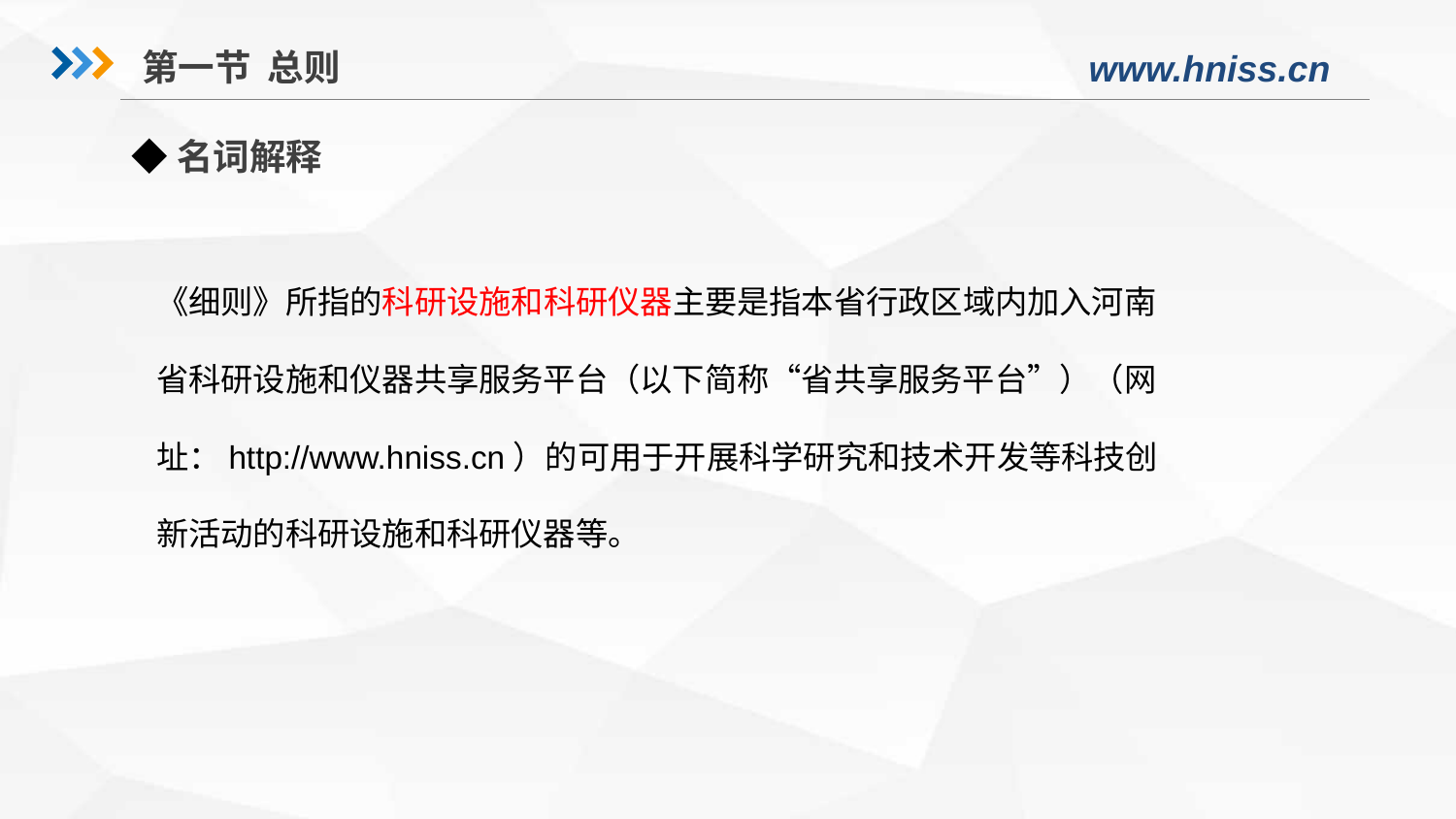

第一节  总则

◆名词解释
《细则》所指的科研设施和科研仪器主要是指本省行政区域内加入河南省科研设施和仪器共享服务平台（以下简称“省共享服务平台”）（网址：http://www.hniss.cn）的可用于开展科学研究和技术开发等科技创新活动的科研设施和科研仪器等。